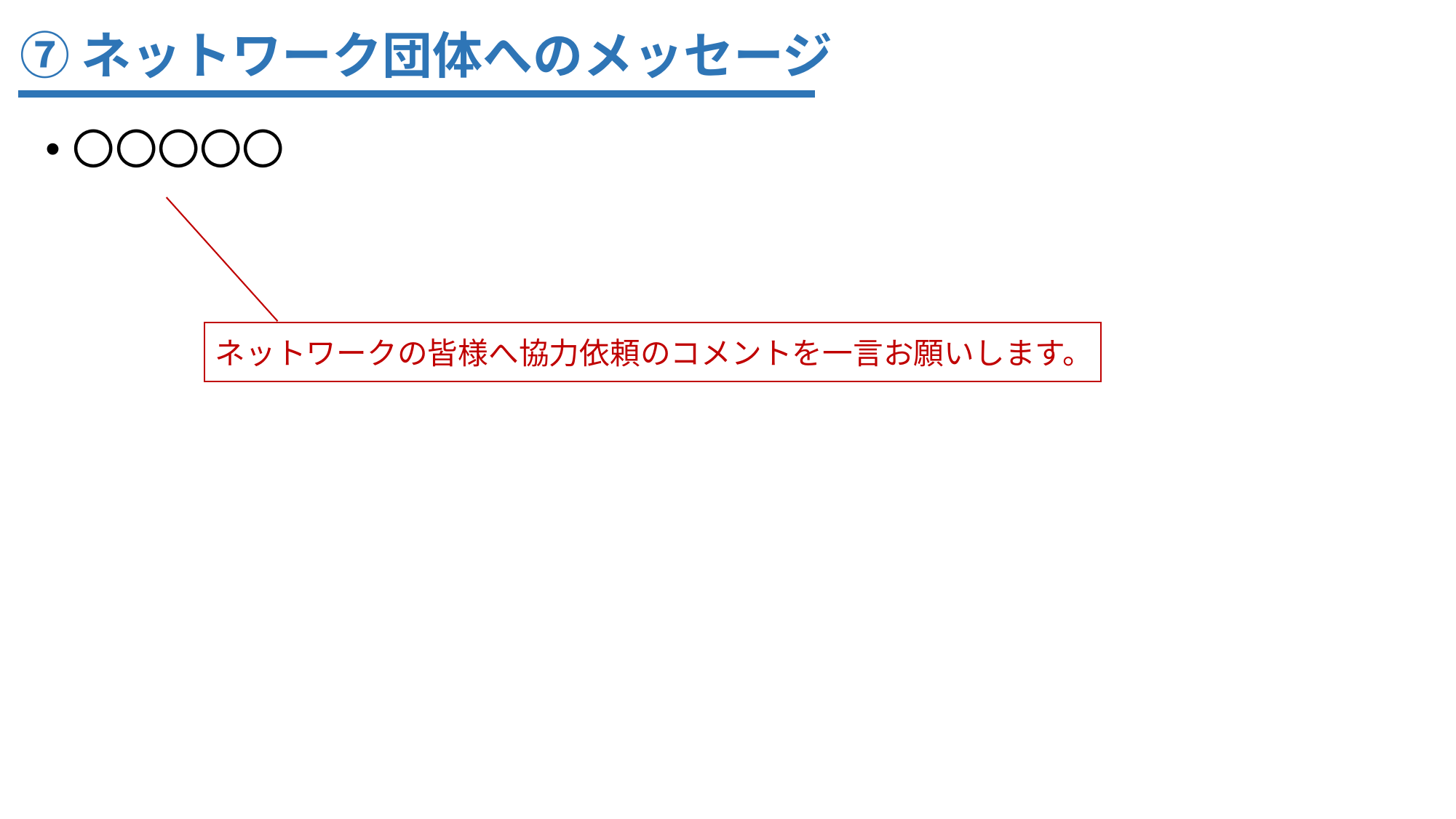

⑦ネットワーク団体へのメッセージ

〇〇〇〇〇
ネットワークの皆様へ協力依頼のコメントを一言お願いします。